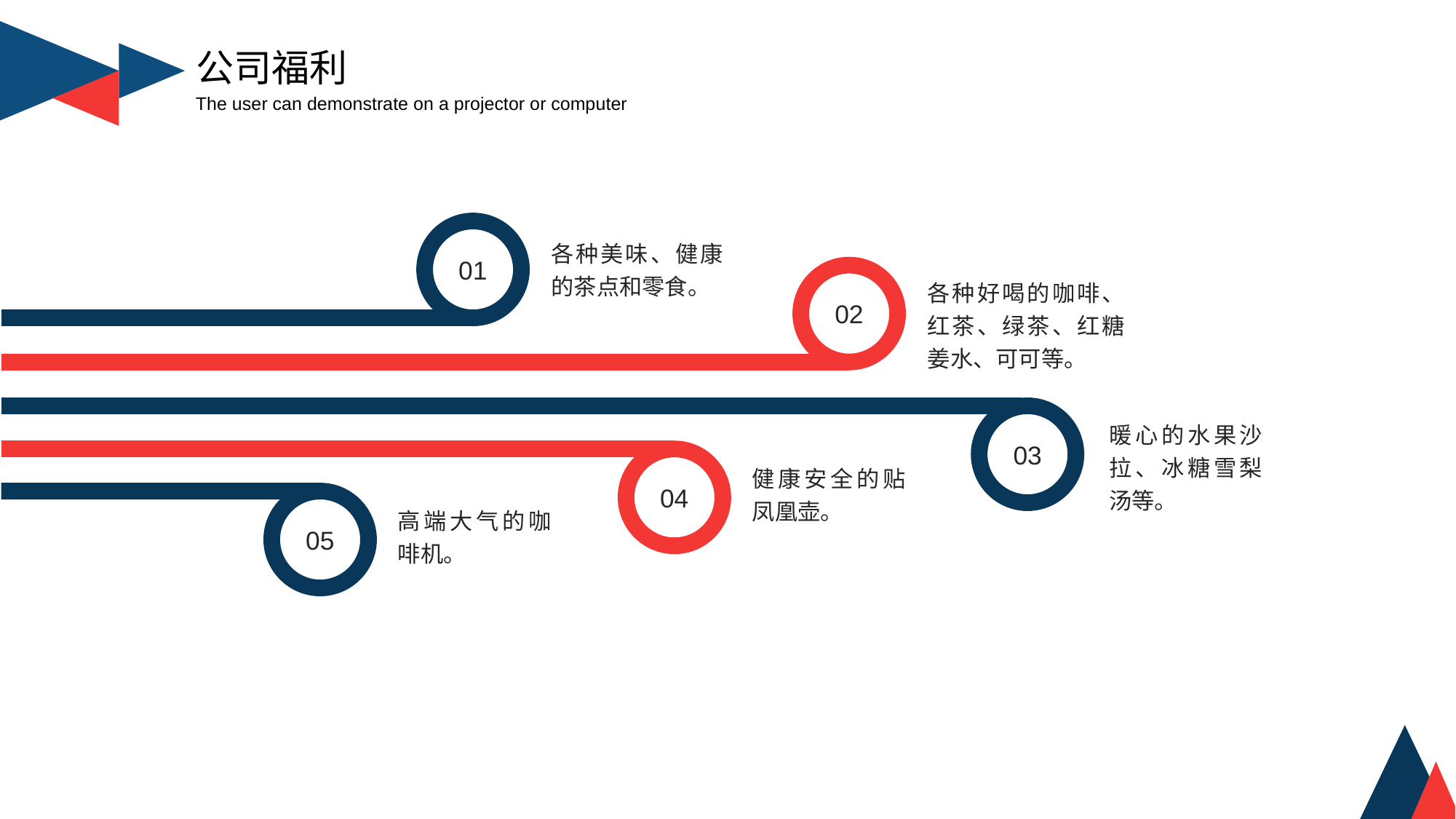

公司福利
The user can demonstrate on a projector or computer
01
各种美味、健康的茶点和零食。
02
各种好喝的咖啡、红茶、绿茶、红糖姜水、可可等。
03
暖心的水果沙拉、冰糖雪梨汤等。
04
健康安全的贴凤凰壶。
05
高端大气的咖啡机。